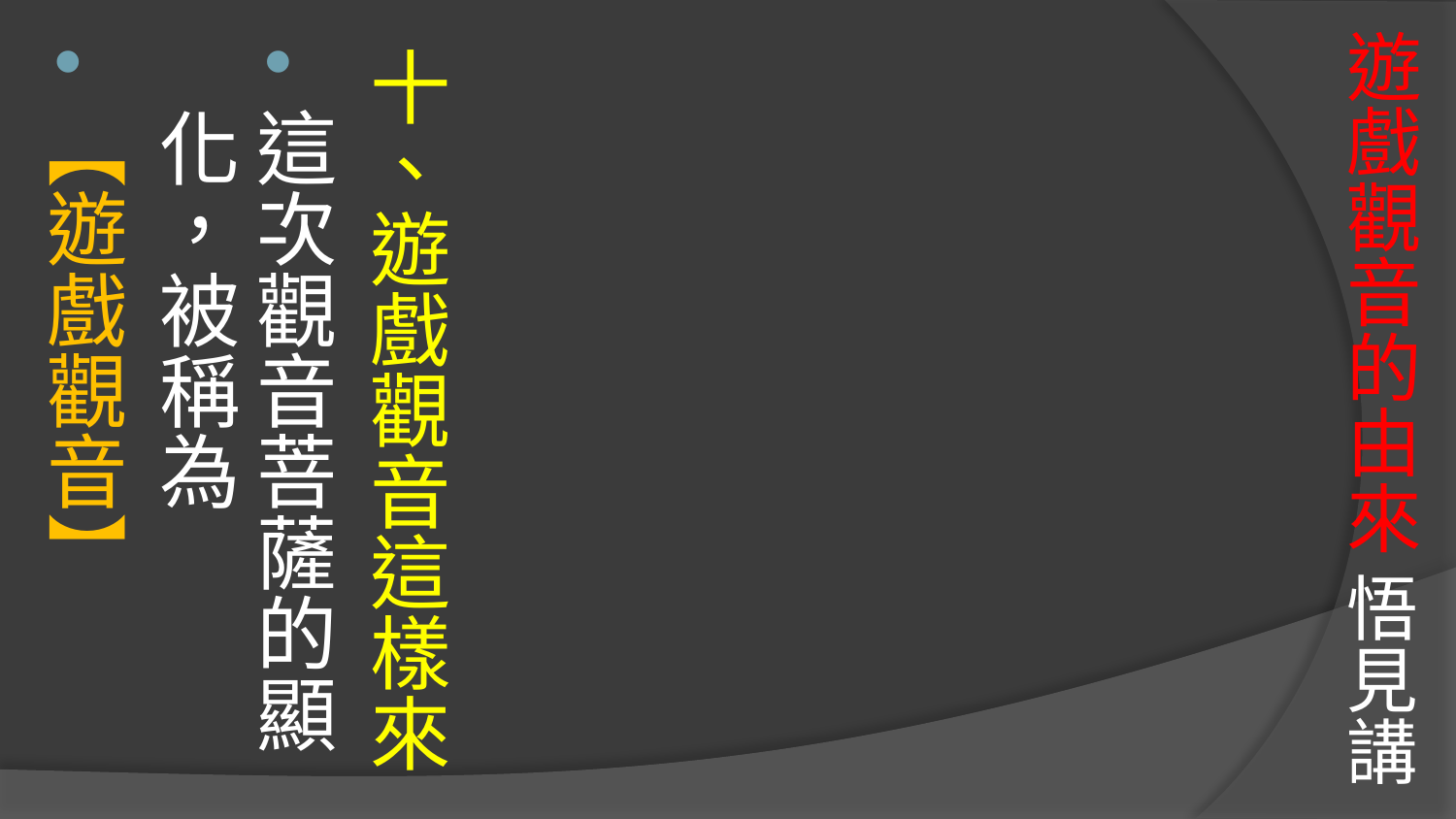

# 遊戲觀音的由來 悟見講
十、遊戲觀音這樣來
這次觀音菩薩的顯化，被稱為
【遊戲觀音】